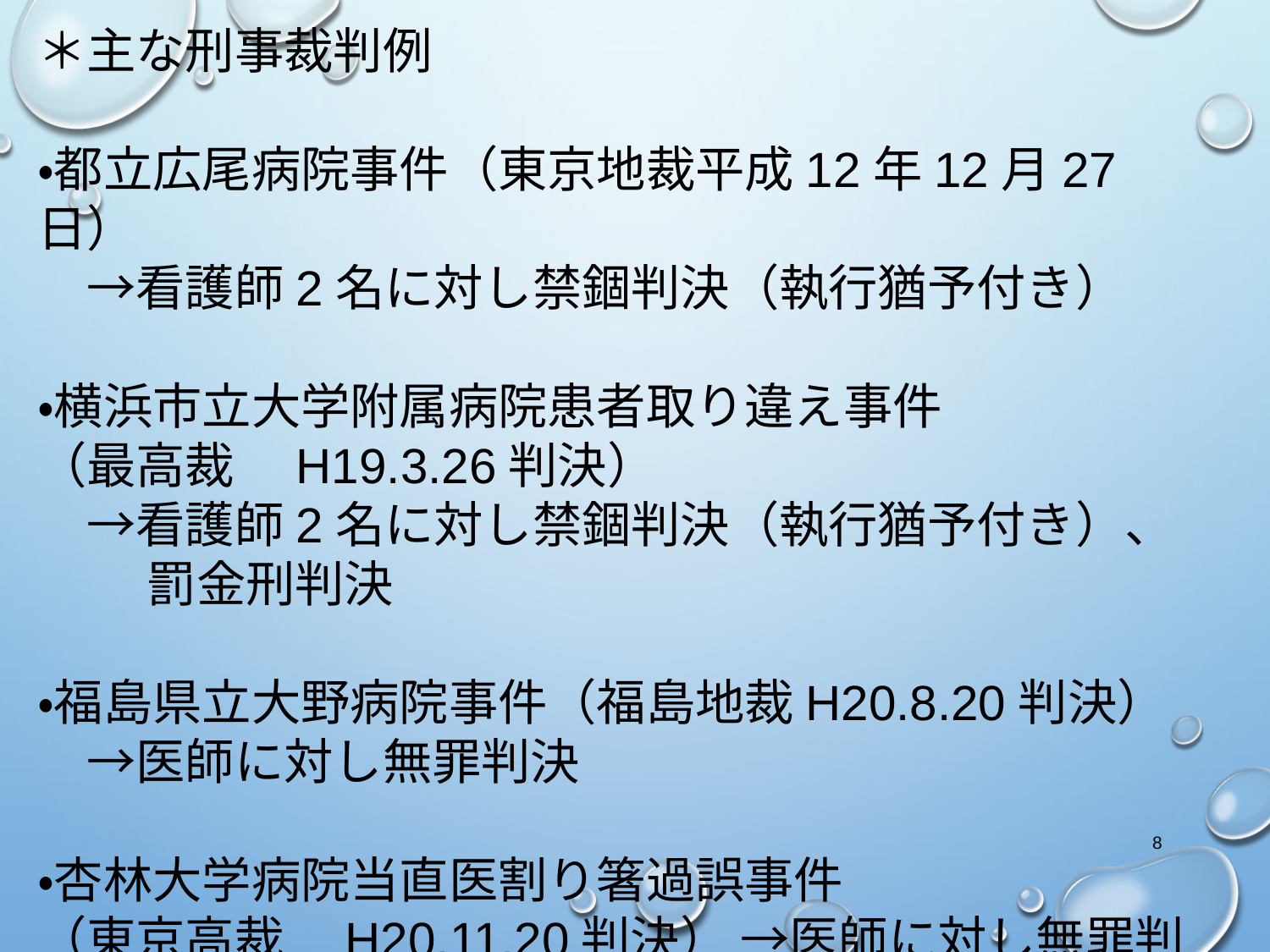

＊主な刑事裁判例

・都立広尾病院事件（東京地裁平成12年12月27日）
　→看護師2名に対し禁錮判決（執行猶予付き）

・横浜市立大学附属病院患者取り違え事件
（最高裁　H19.3.26判決）
　→看護師2名に対し禁錮判決（執行猶予付き）、
　　 罰金刑判決

・福島県立大野病院事件（福島地裁H20.8.20判決）
　→医師に対し無罪判決

・杏林大学病院当直医割り箸過誤事件
（東京高裁　H20.11.20判決） →医師に対し無罪判決
8